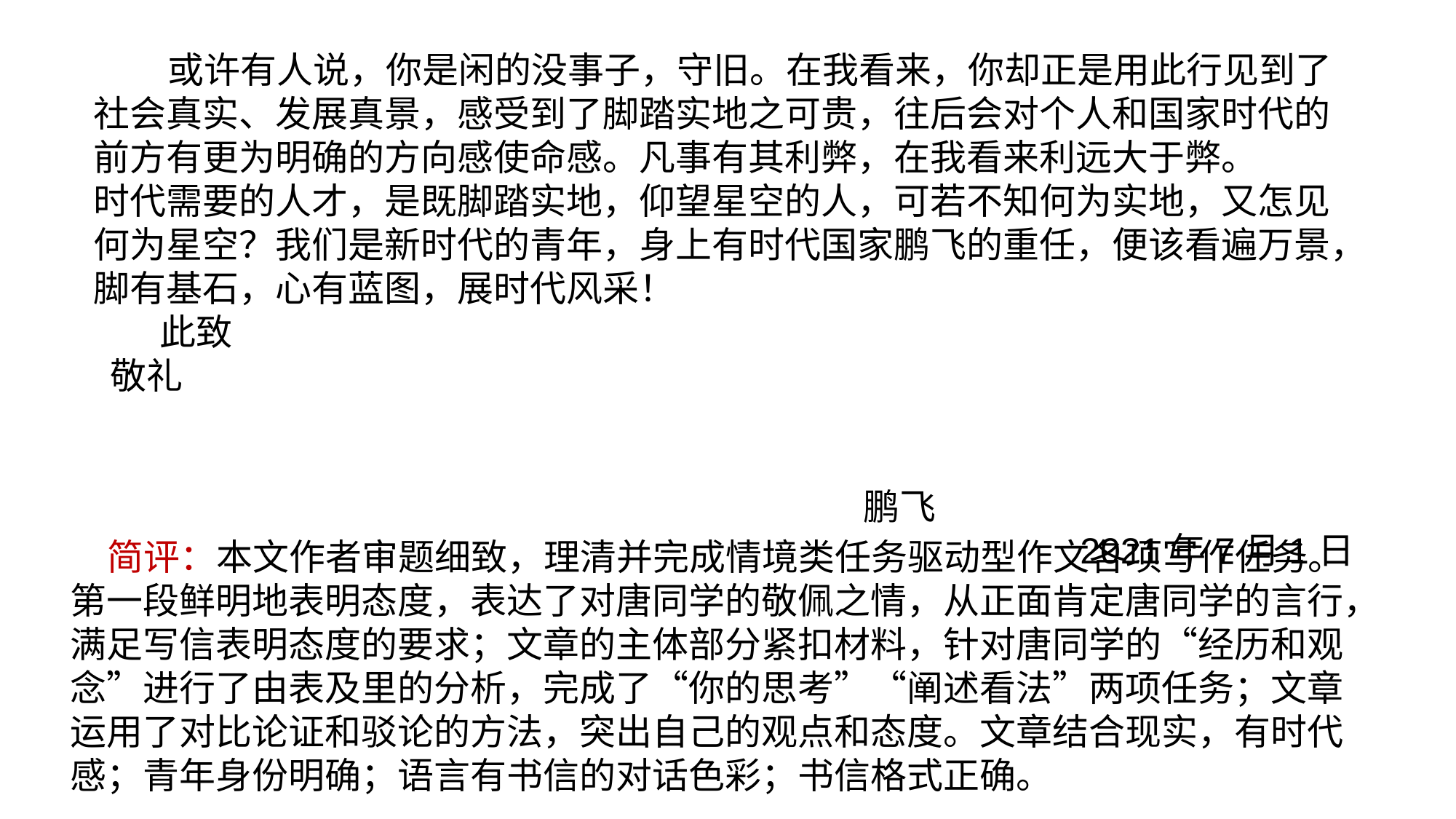

或许有人说，你是闲的没事子，守旧。在我看来，你却正是用此行见到了社会真实、发展真景，感受到了脚踏实地之可贵，往后会对个人和国家时代的前方有更为明确的方向感使命感。凡事有其利弊，在我看来利远大于弊。
时代需要的人才，是既脚踏实地，仰望星空的人，可若不知何为实地，又怎见何为星空？我们是新时代的青年，身上有时代国家鹏飞的重任，便该看遍万景，脚有基石，心有蓝图，展时代风采！
       此致
 敬礼

                                                                                             鹏飞
2021年7月1日
     简评：本文作者审题细致，理清并完成情境类任务驱动型作文各项写作任务。第一段鲜明地表明态度，表达了对唐同学的敬佩之情，从正面肯定唐同学的言行，满足写信表明态度的要求；文章的主体部分紧扣材料，针对唐同学的“经历和观念”进行了由表及里的分析，完成了“你的思考”“阐述看法”两项任务；文章运用了对比论证和驳论的方法，突出自己的观点和态度。文章结合现实，有时代感；青年身份明确；语言有书信的对话色彩；书信格式正确。